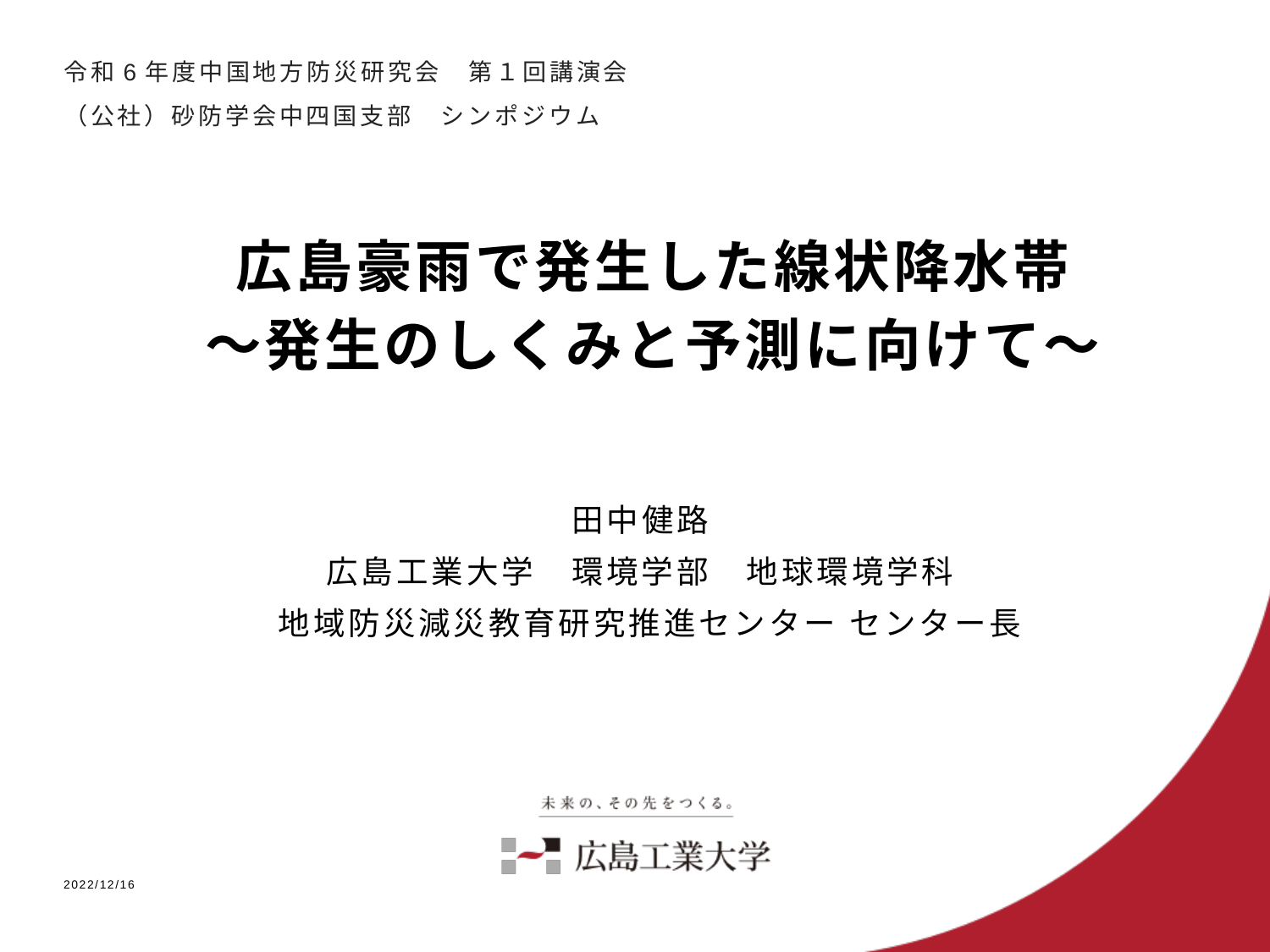

令和6年度中国地方防災研究会　第１回講演会
（公社）砂防学会中四国支部　シンポジウム
広島豪雨で発生した線状降水帯
～発生のしくみと予測に向けて～
田中健路
広島工業大学　環境学部　地球環境学科
　地域防災減災教育研究推進センター センター長
2022/12/16